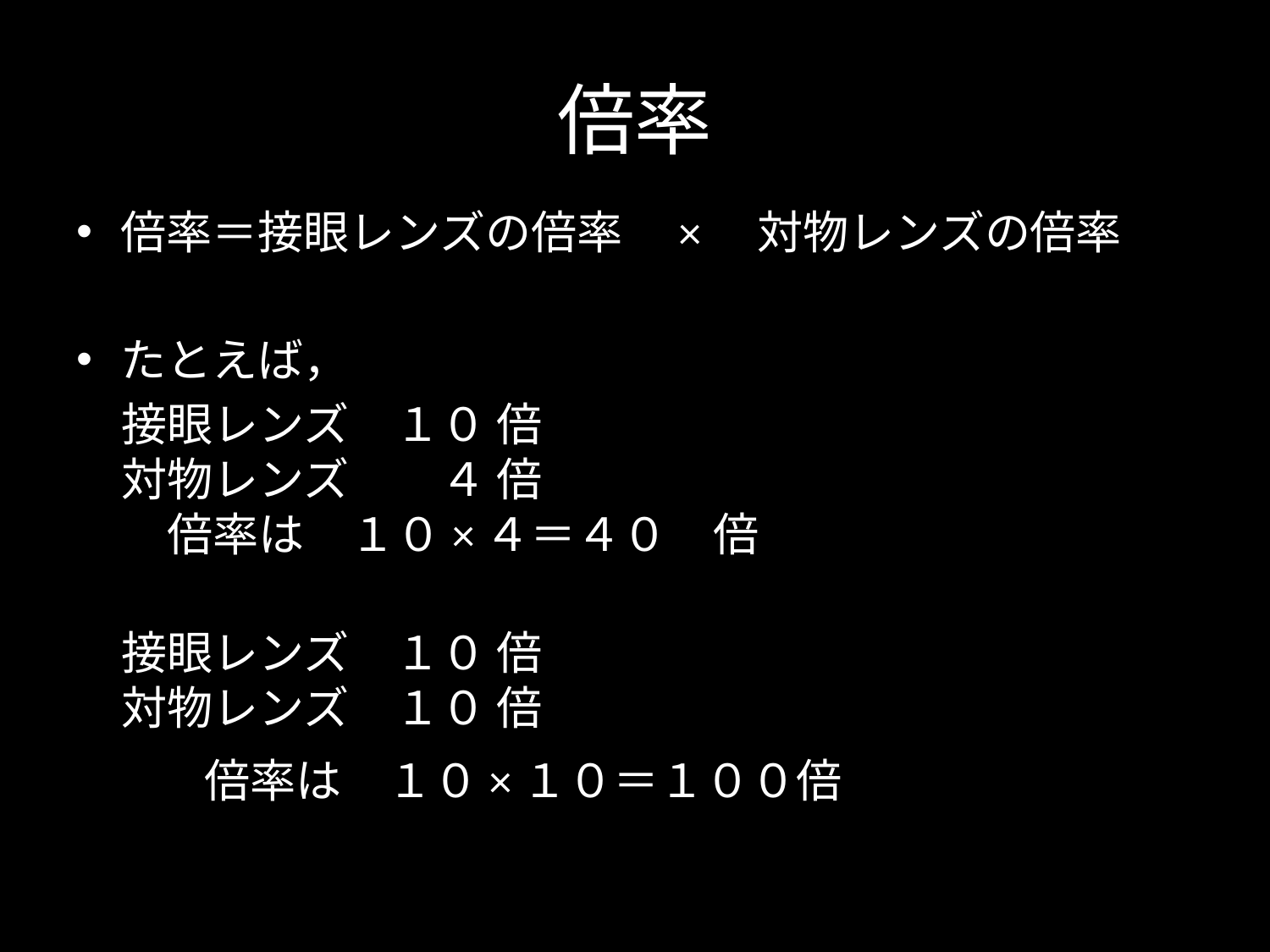

# 倍率
倍率＝接眼レンズの倍率　×　対物レンズの倍率

たとえば，
　接眼レンズ　１０ 倍
　対物レンズ　　４ 倍　
　　倍率は　１０×４＝４０　倍
　接眼レンズ　１０ 倍　
　対物レンズ　１０ 倍
 　　倍率は　１０×１０＝１００倍